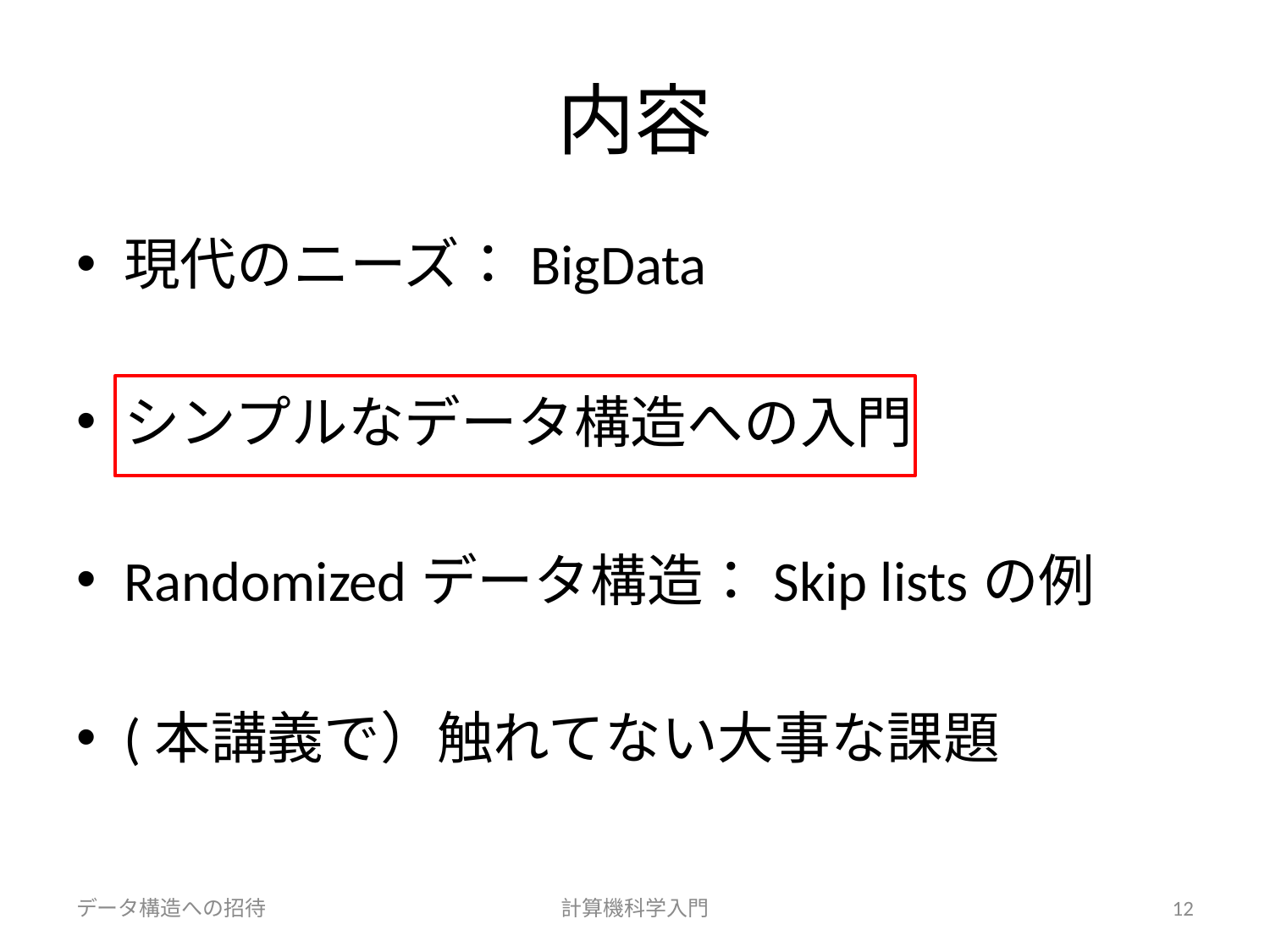

# 内容
現代のニーズ：BigData

シンプルなデータ構造への入門

Randomizedデータ構造：Skip listsの例

(本講義で）触れてない大事な課題

データ構造への招待
計算機科学入門
12